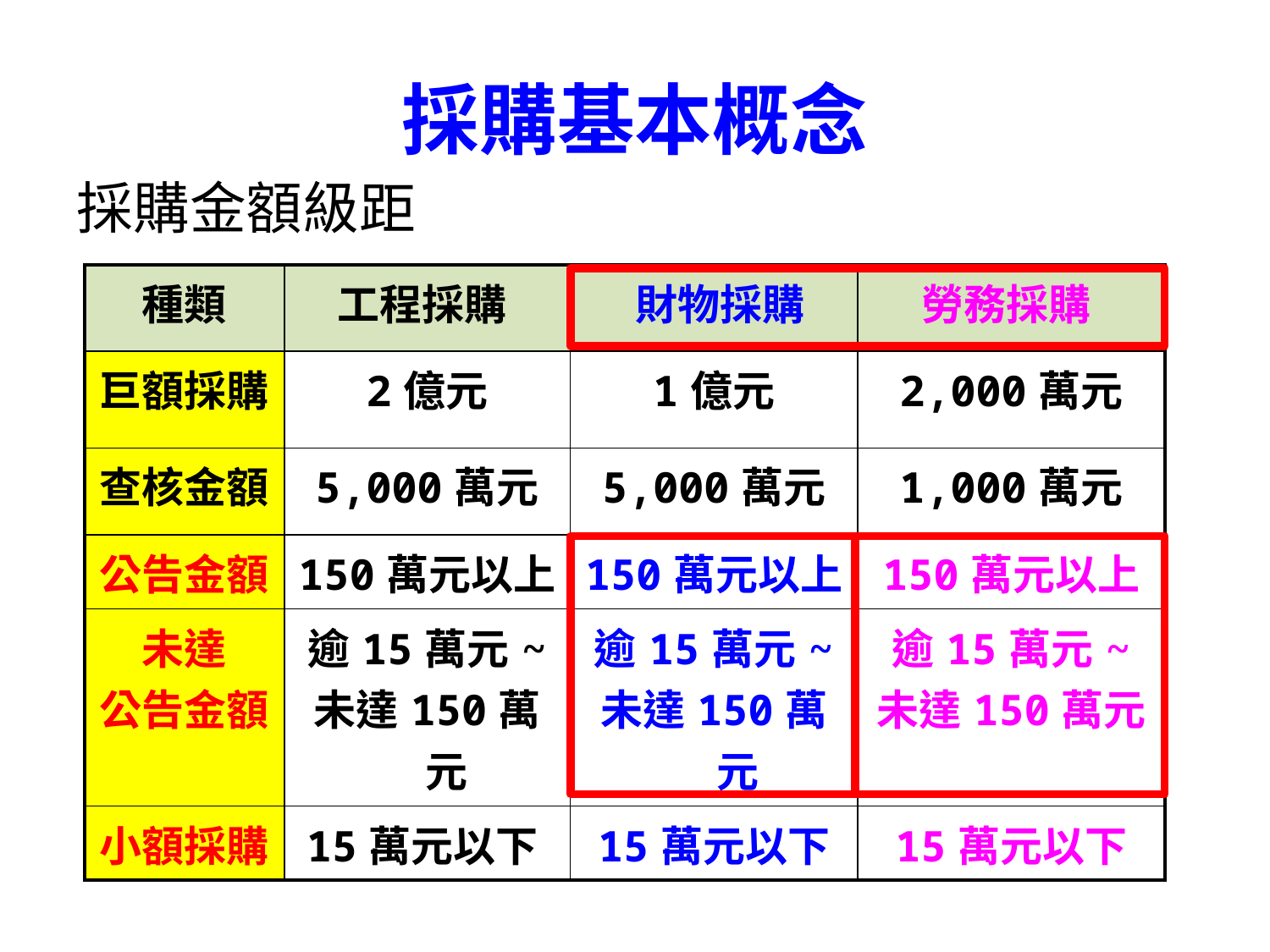

# 採購基本概念
採購金額級距

| 種類 | 工程採購 | 財物採購 | 勞務採購 |
| --- | --- | --- | --- |
| 巨額採購 | 2億元 | 1億元 | 2,000萬元 |
| 查核金額 | 5,000萬元 | 5,000萬元 | 1,000萬元 |
| 公告金額 | 150萬元以上 | 150萬元以上 | 150萬元以上 |
| 未達 公告金額 | 逾15萬元~ 未達150萬元 | 逾15萬元~ 未達150萬元 | 逾15萬元~ 未達150萬元 |
| 小額採購 | 15萬元以下 | 15萬元以下 | 15萬元以下 |